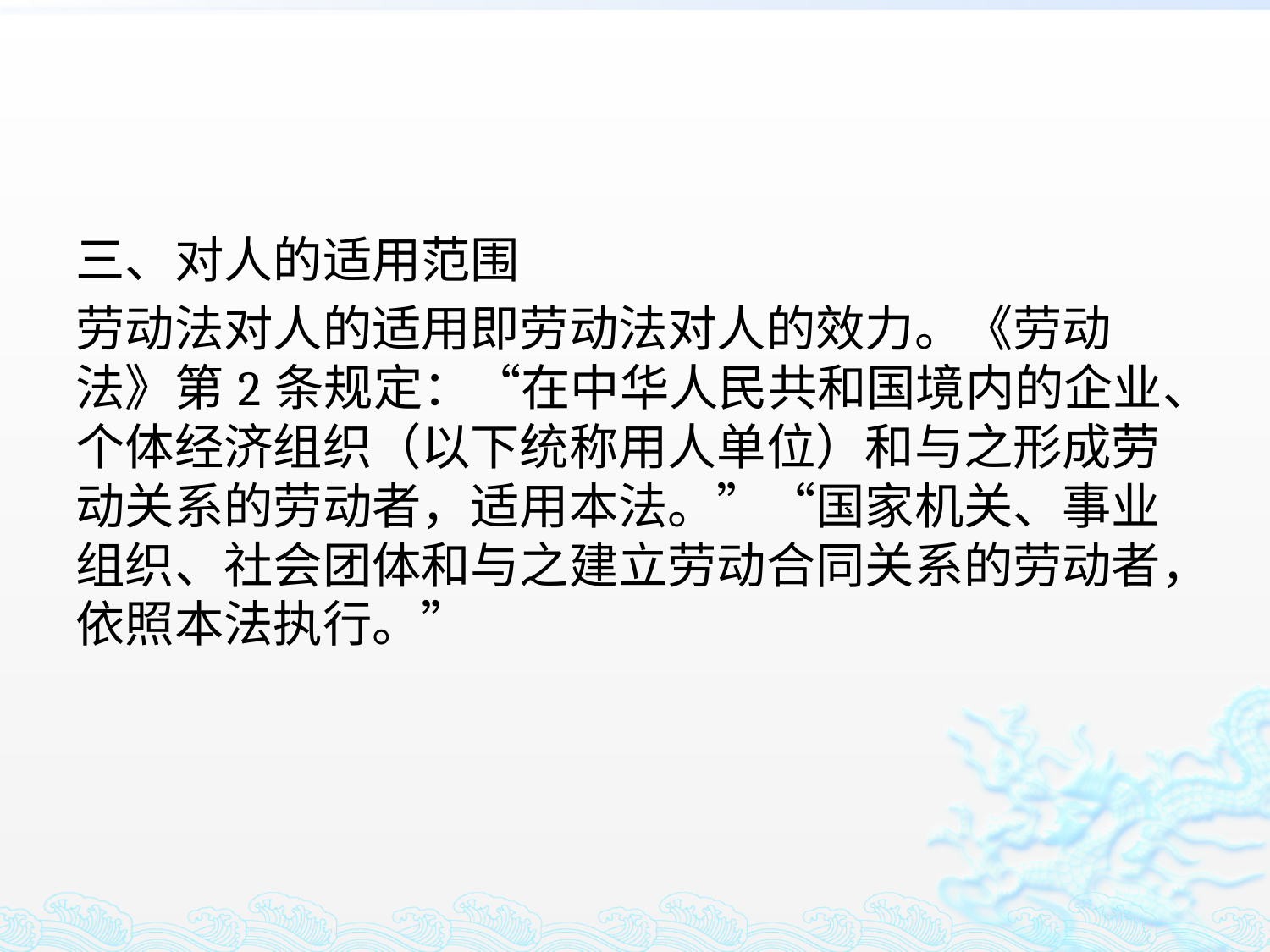

#
三、对人的适用范围
劳动法对人的适用即劳动法对人的效力。《劳动法》第2条规定：“在中华人民共和国境内的企业、个体经济组织（以下统称用人单位）和与之形成劳动关系的劳动者，适用本法。”“国家机关、事业组织、社会团体和与之建立劳动合同关系的劳动者，依照本法执行。”